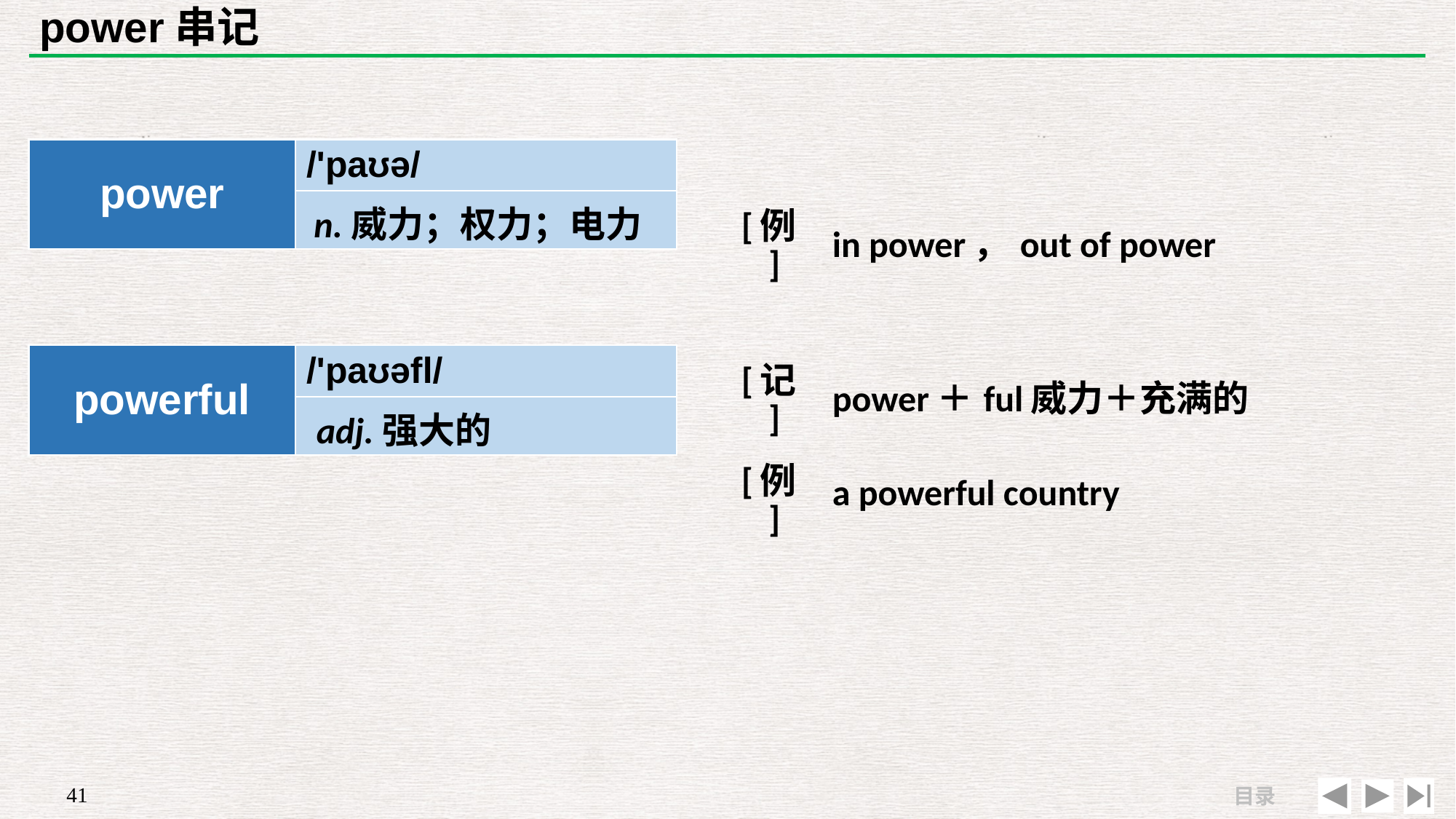

# power串记

| power | /'paʊə/ |
| --- | --- |
|  |  |
|  |  |
| --- | --- |
| [例] | in power，out of power |
n.威力；权力；电力
| powerful | /'paʊəfl/ |
| --- | --- |
|  |  |
| [记] | power＋ful威力＋充满的 |
| --- | --- |
| [例] | a powerful country |
adj.强大的